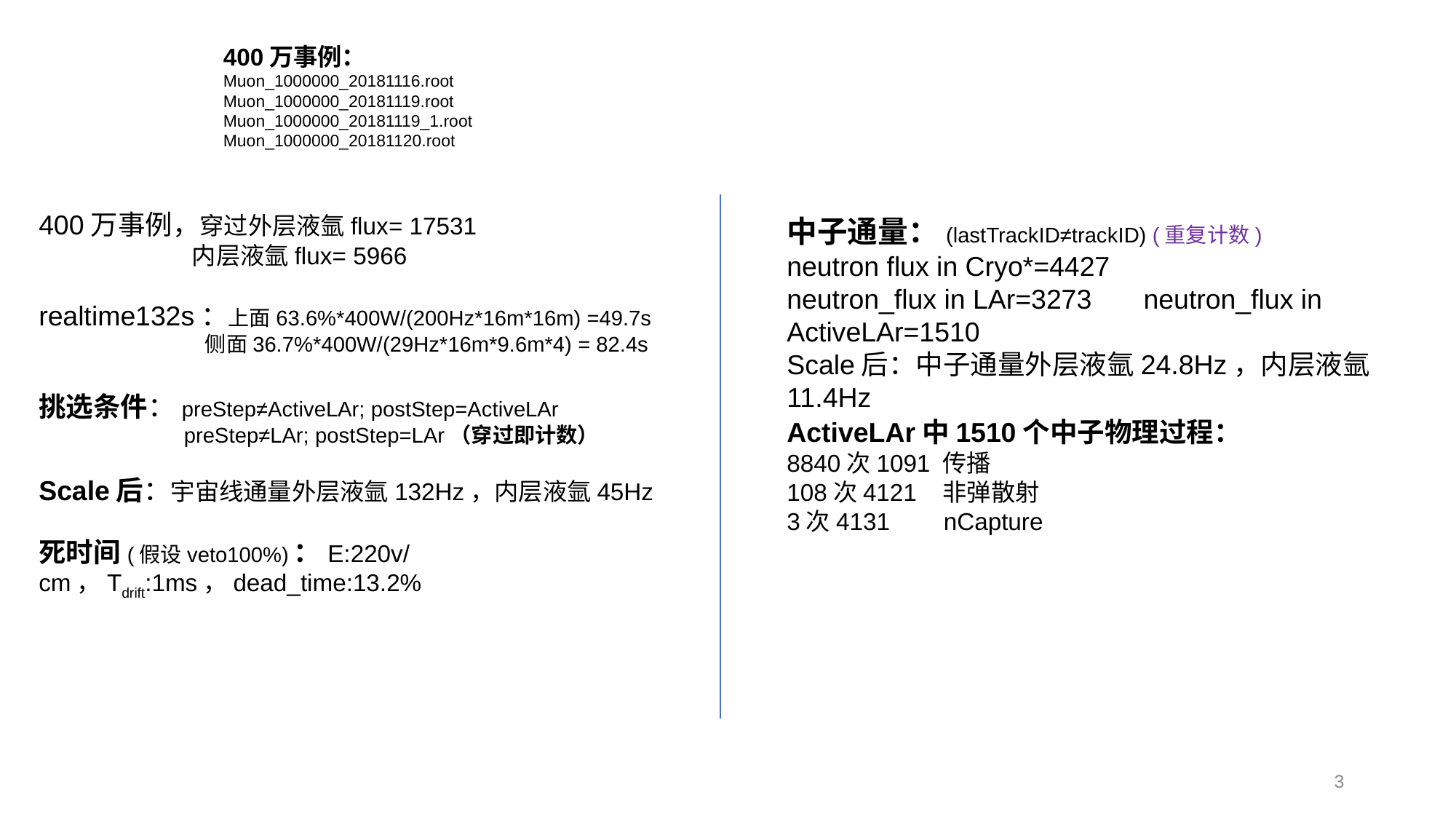

400万事例：
Muon_1000000_20181116.root
Muon_1000000_20181119.root
Muon_1000000_20181119_1.root
Muon_1000000_20181120.root
400万事例，穿过外层液氩flux= 17531
	       内层液氩flux= 5966

realtime132s：上面63.6%*400W/(200Hz*16m*16m) =49.7s
	           侧面36.7%*400W/(29Hz*16m*9.6m*4) = 82.4s

挑选条件：preStep≠ActiveLAr; postStep=ActiveLAr
	      preStep≠LAr; postStep=LAr（穿过即计数）

Scale后：宇宙线通量外层液氩132Hz，内层液氩45Hz

死时间(假设veto100%)：E:220v/cm，Tdrift:1ms，dead_time:13.2%
中子通量：(lastTrackID≠trackID) (重复计数)
neutron flux in Cryo*=4427
neutron_flux in LAr=3273       neutron_flux in ActiveLAr=1510
Scale后：中子通量外层液氩24.8Hz，内层液氩11.4Hz
ActiveLAr中1510个中子物理过程：
8840次1091 传播
108次4121   非弹散射
3次4131        nCapture
3